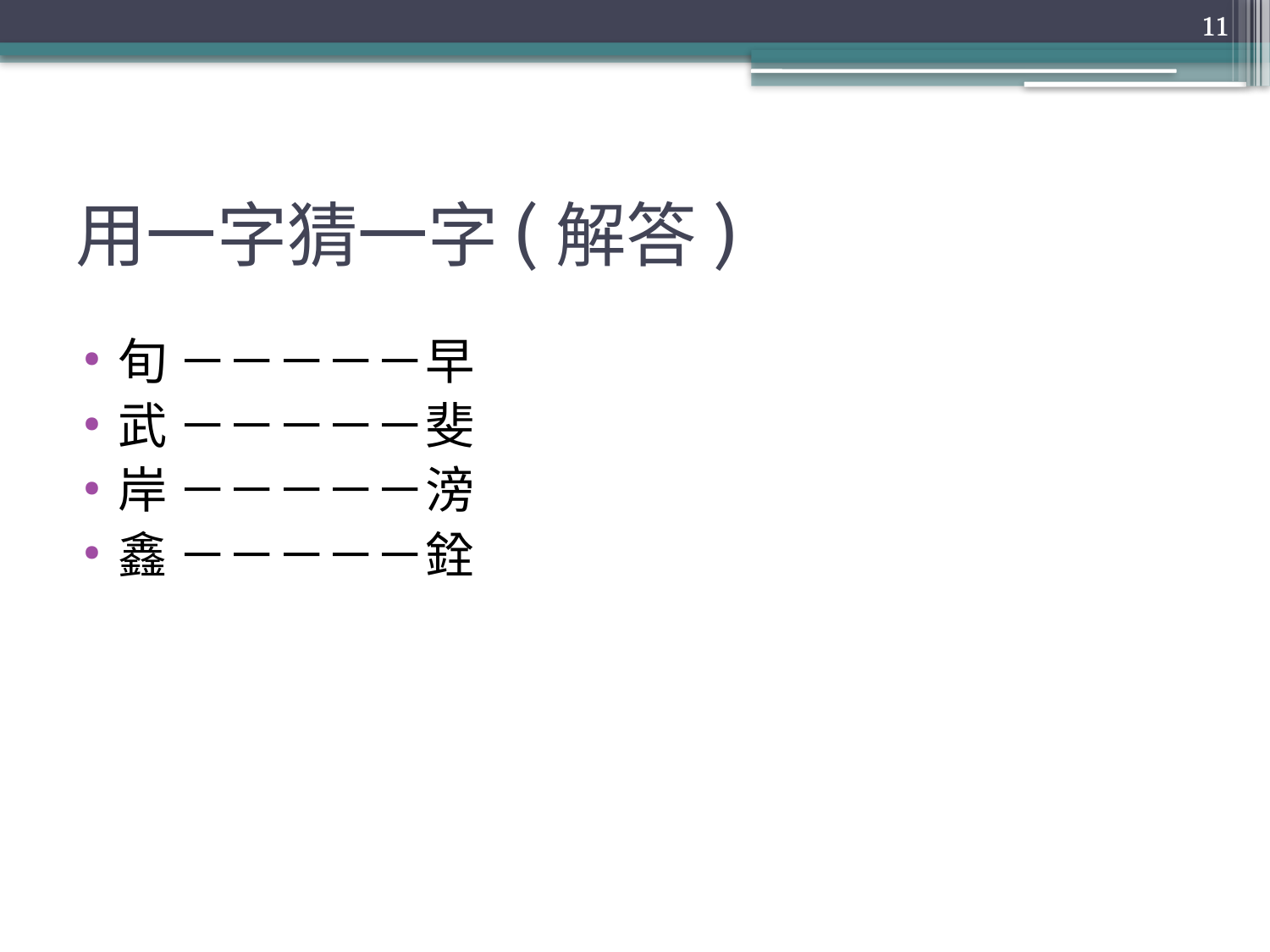

11

# 用一字猜一字(解答)
旬 －－－－－早
武 －－－－－斐
岸 －－－－－滂
鑫 －－－－－銓